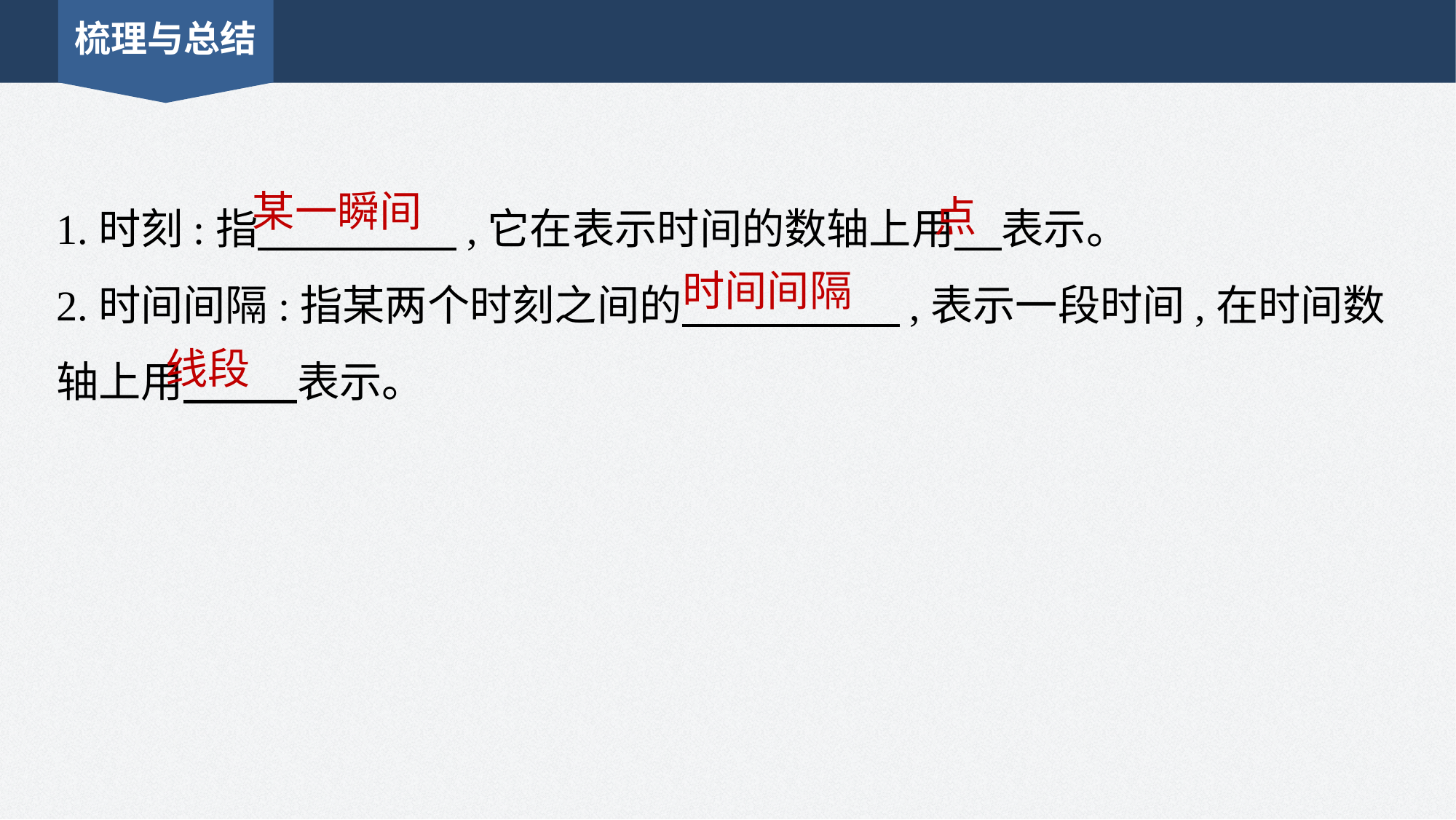

梳理与总结
1.时刻:指                     ,它在表示时间的数轴上用     表示。
2.时间间隔:指某两个时刻之间的                       ,表示一段时间,在时间数轴上用            表示。
某一瞬间
点
时间间隔
线段